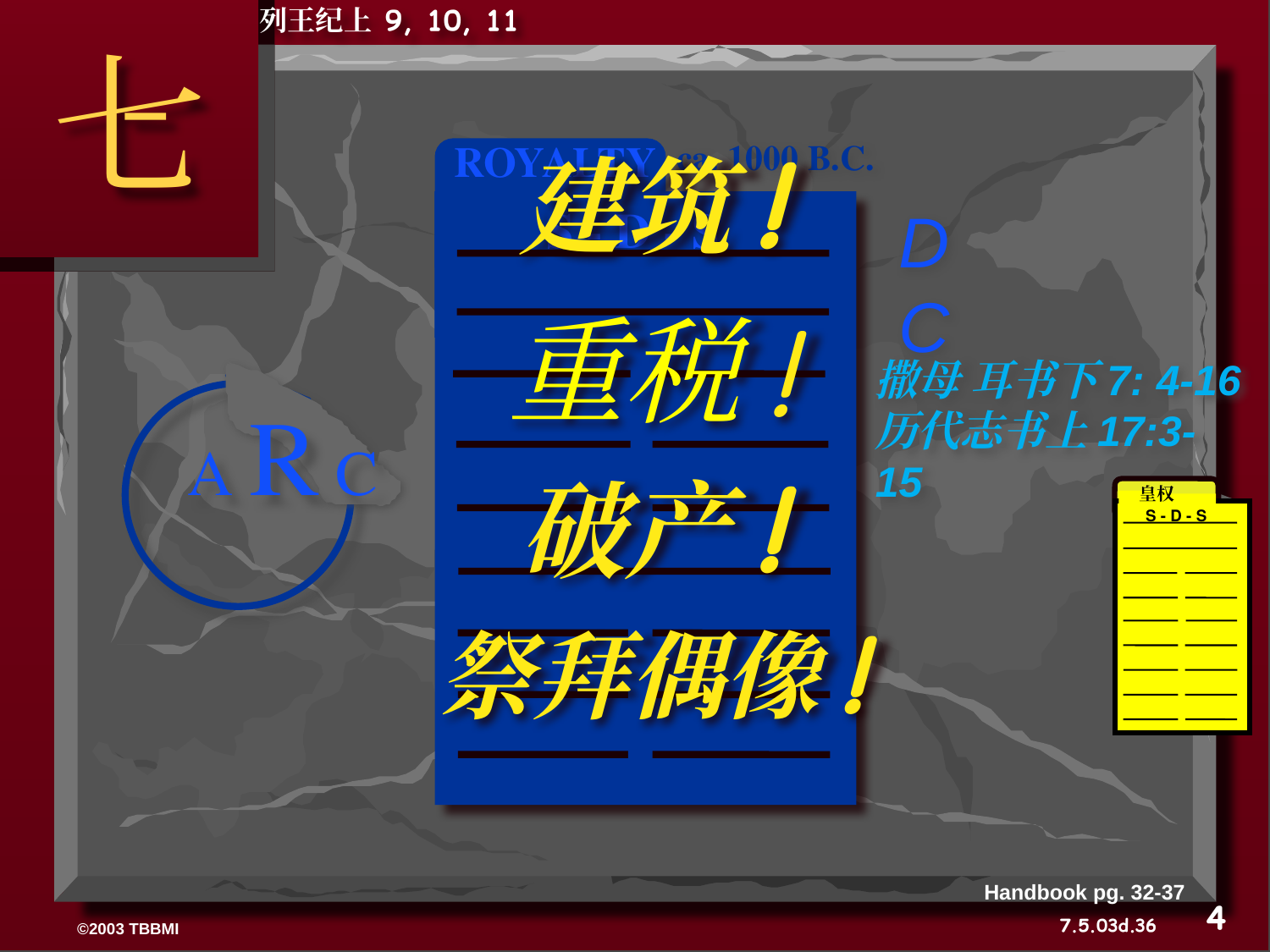

列王纪上 9, 10, 11

七

 ROYALTY
ca. 1000 B.C.

建筑!
重税!
破产!
祭拜偶像!
DC

S - D - S

撒母 耳书下7: 4-16
历代志书上17:3-15

A R C

  皇权

S - D - S

Handbook pg. 32-37
4
36